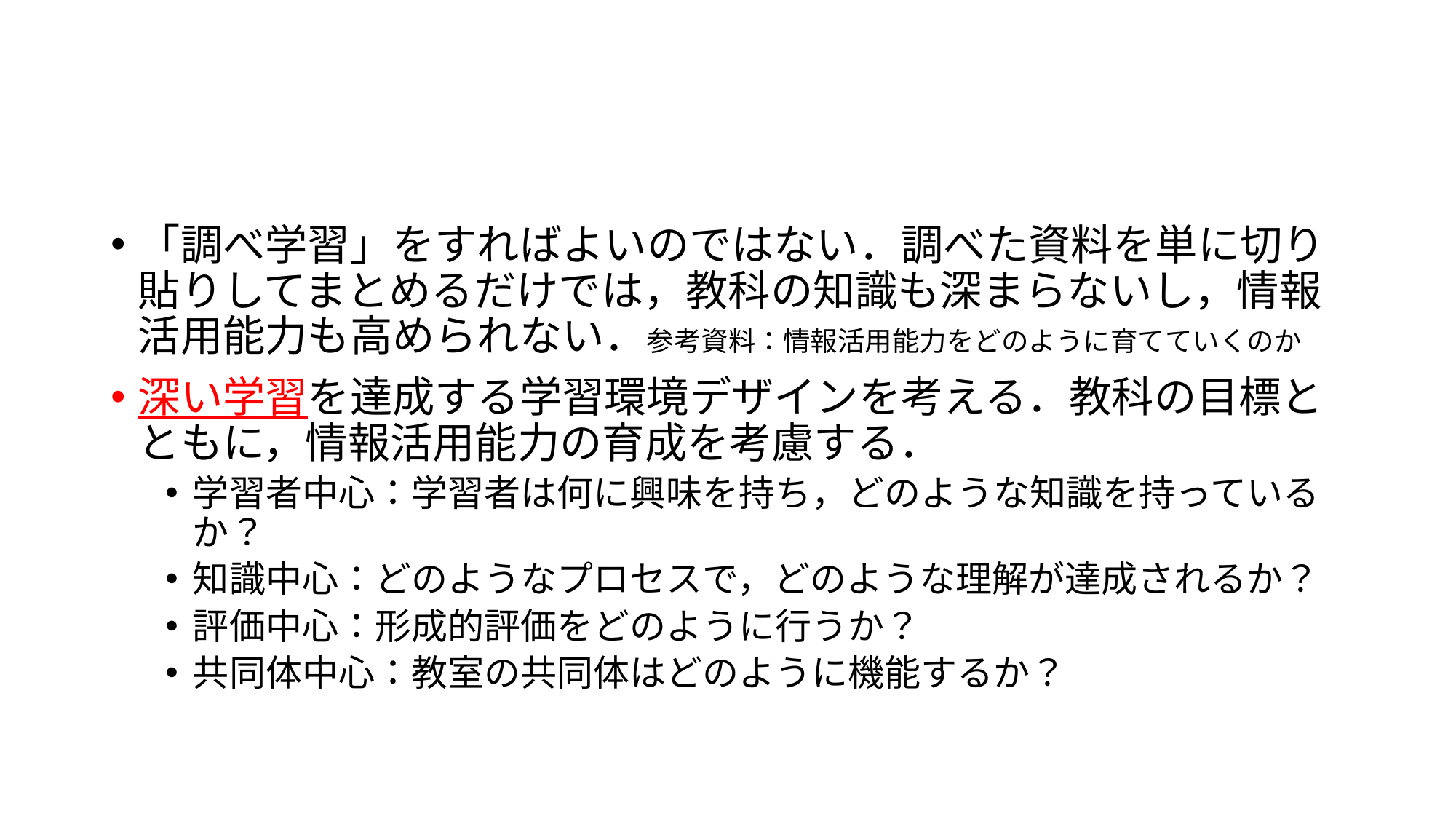

#
「調べ学習」をすればよいのではない．調べた資料を単に切り貼りしてまとめるだけでは，教科の知識も深まらないし，情報活用能力も高められない．参考資料：情報活用能力をどのように育てていくのか
深い学習を達成する学習環境デザインを考える．教科の目標とともに，情報活用能力の育成を考慮する．
学習者中心：学習者は何に興味を持ち，どのような知識を持っているか？
知識中心：どのようなプロセスで，どのような理解が達成されるか？
評価中心：形成的評価をどのように行うか？
共同体中心：教室の共同体はどのように機能するか？